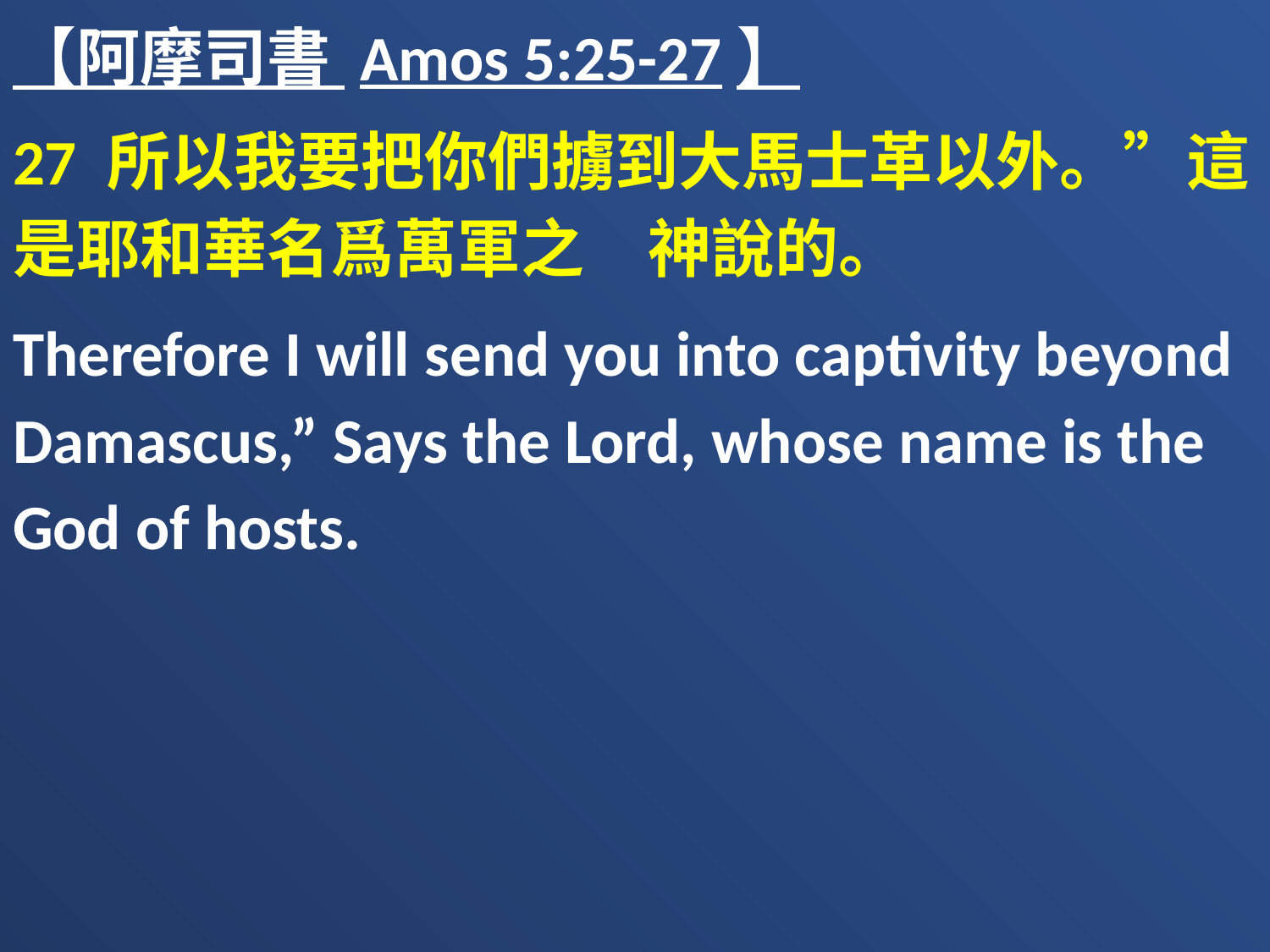

【阿摩司書 Amos 5:25-27】
27 所以我要把你們擄到大馬士革以外。”這是耶和華名爲萬軍之　神說的。
Therefore I will send you into captivity beyond Damascus,” Says the Lord, whose name is the God of hosts.